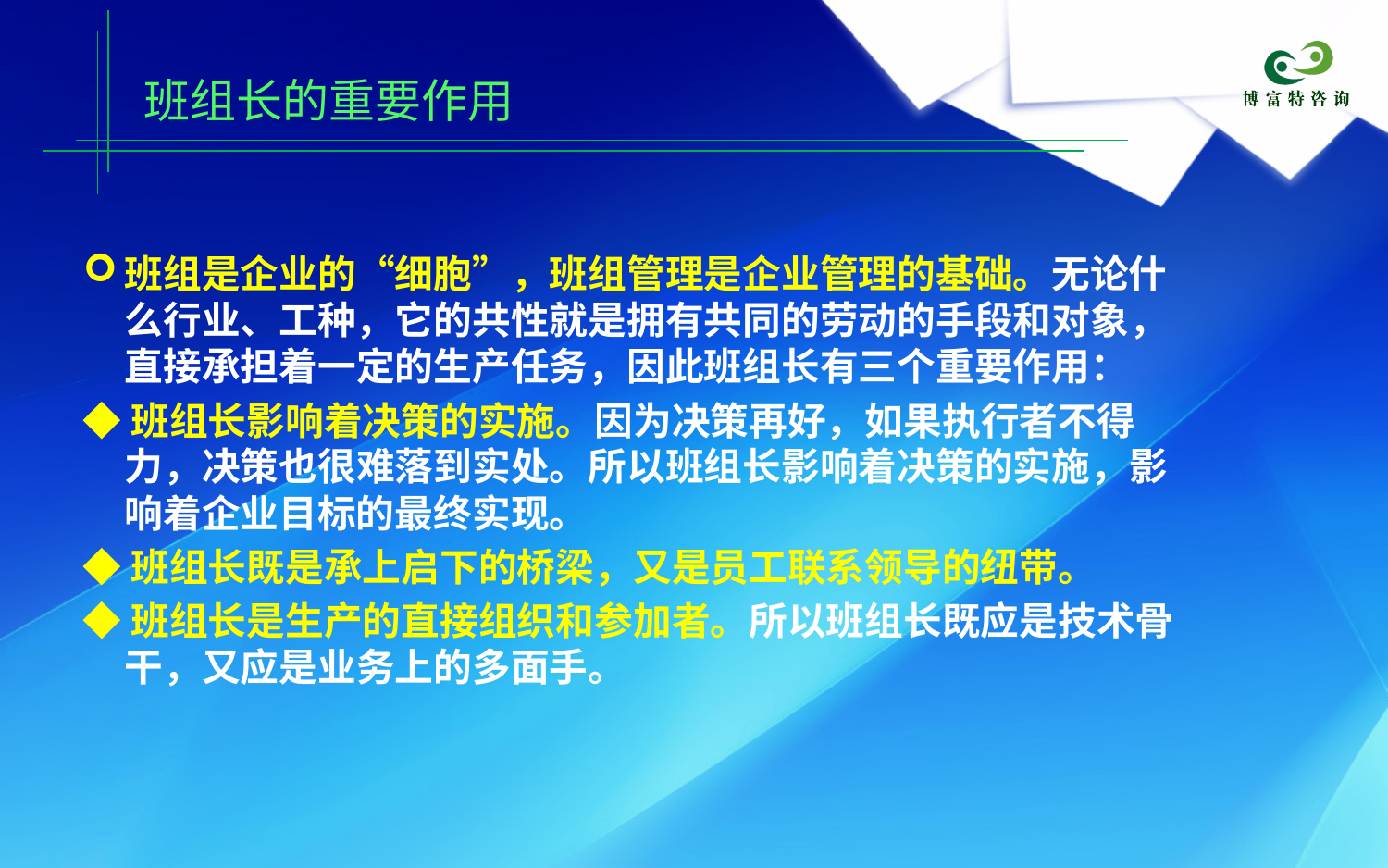

班组长的重要作用
班组是企业的“细胞”，班组管理是企业管理的基础。无论什么行业、工种，它的共性就是拥有共同的劳动的手段和对象，直接承担着一定的生产任务，因此班组长有三个重要作用：
◆班组长影响着决策的实施。因为决策再好，如果执行者不得力，决策也很难落到实处。所以班组长影响着决策的实施，影响着企业目标的最终实现。
◆班组长既是承上启下的桥梁，又是员工联系领导的纽带。
◆班组长是生产的直接组织和参加者。所以班组长既应是技术骨干，又应是业务上的多面手。